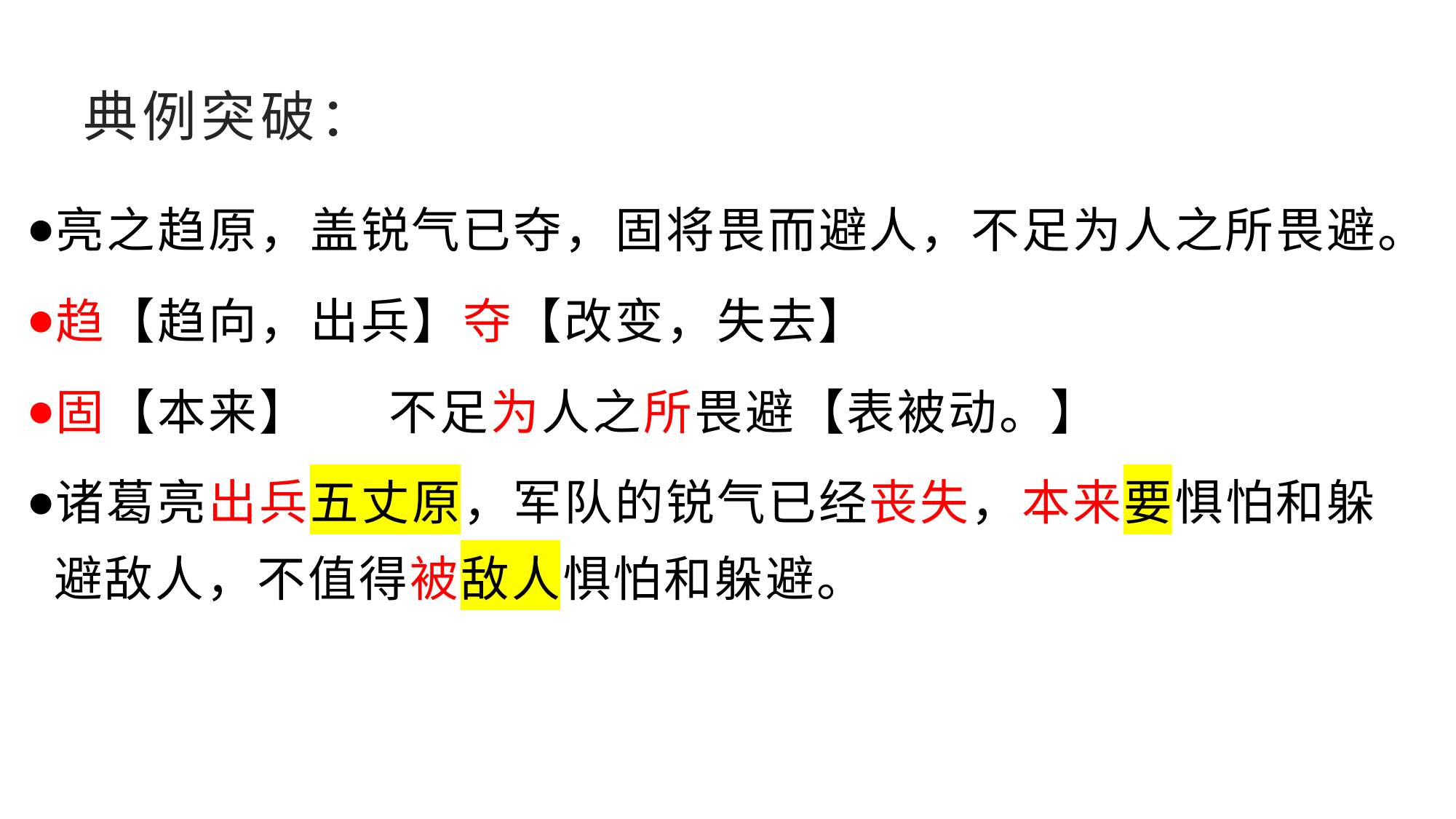

# 典例突破：
亮之趋原，盖锐气已夺，固将畏而避人，不足为人之所畏避。
趋【趋向，出兵】夺【改变，失去】
固【本来】      不足为人之所畏避【表被动。】
诸葛亮出兵五丈原，军队的锐气已经丧失，本来要惧怕和躲避敌人，不值得被敌人惧怕和躲避。